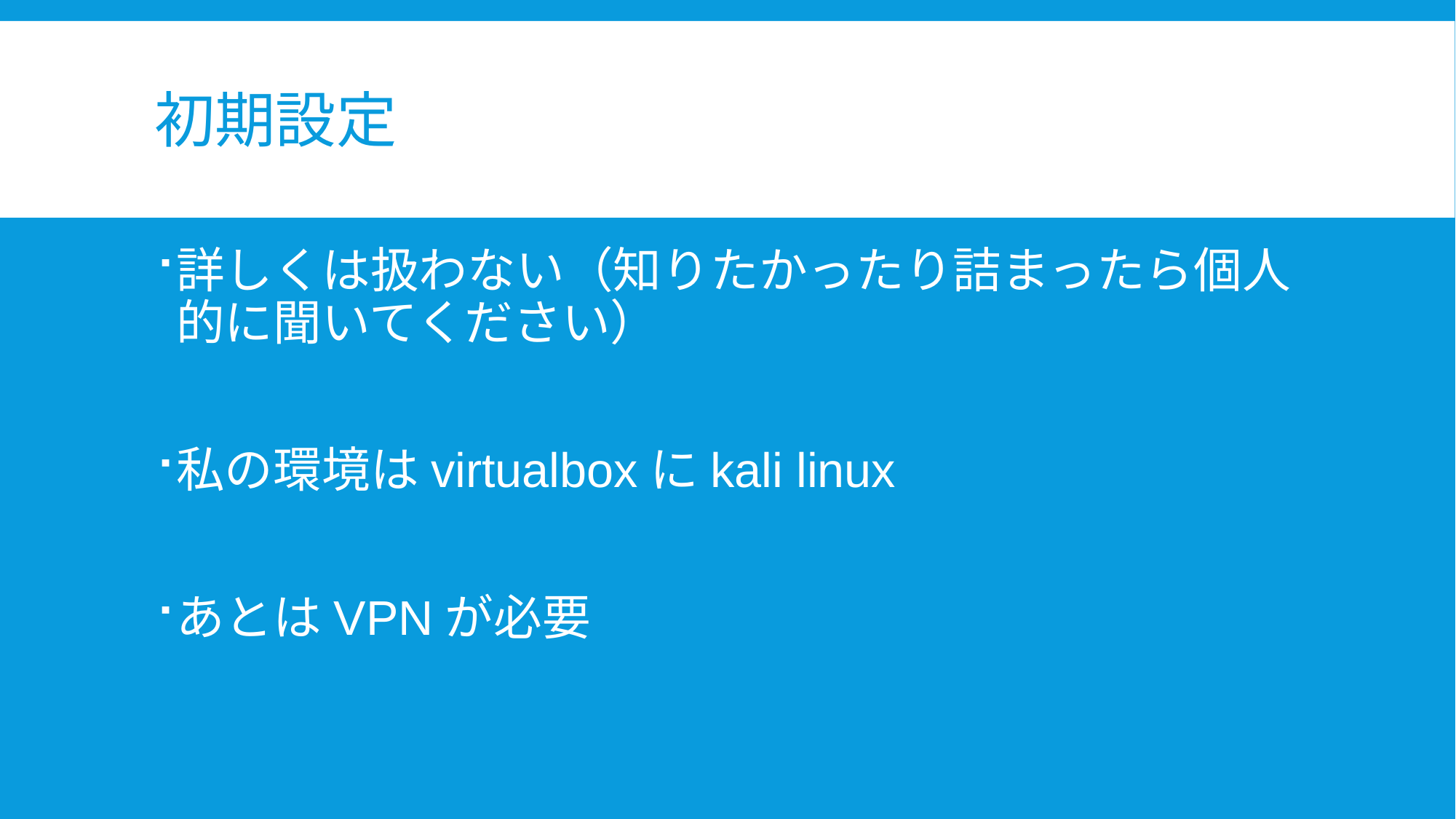

# 初期設定
詳しくは扱わない（知りたかったり詰まったら個人的に聞いてください）

私の環境はvirtualboxにkali linux

あとはVPNが必要